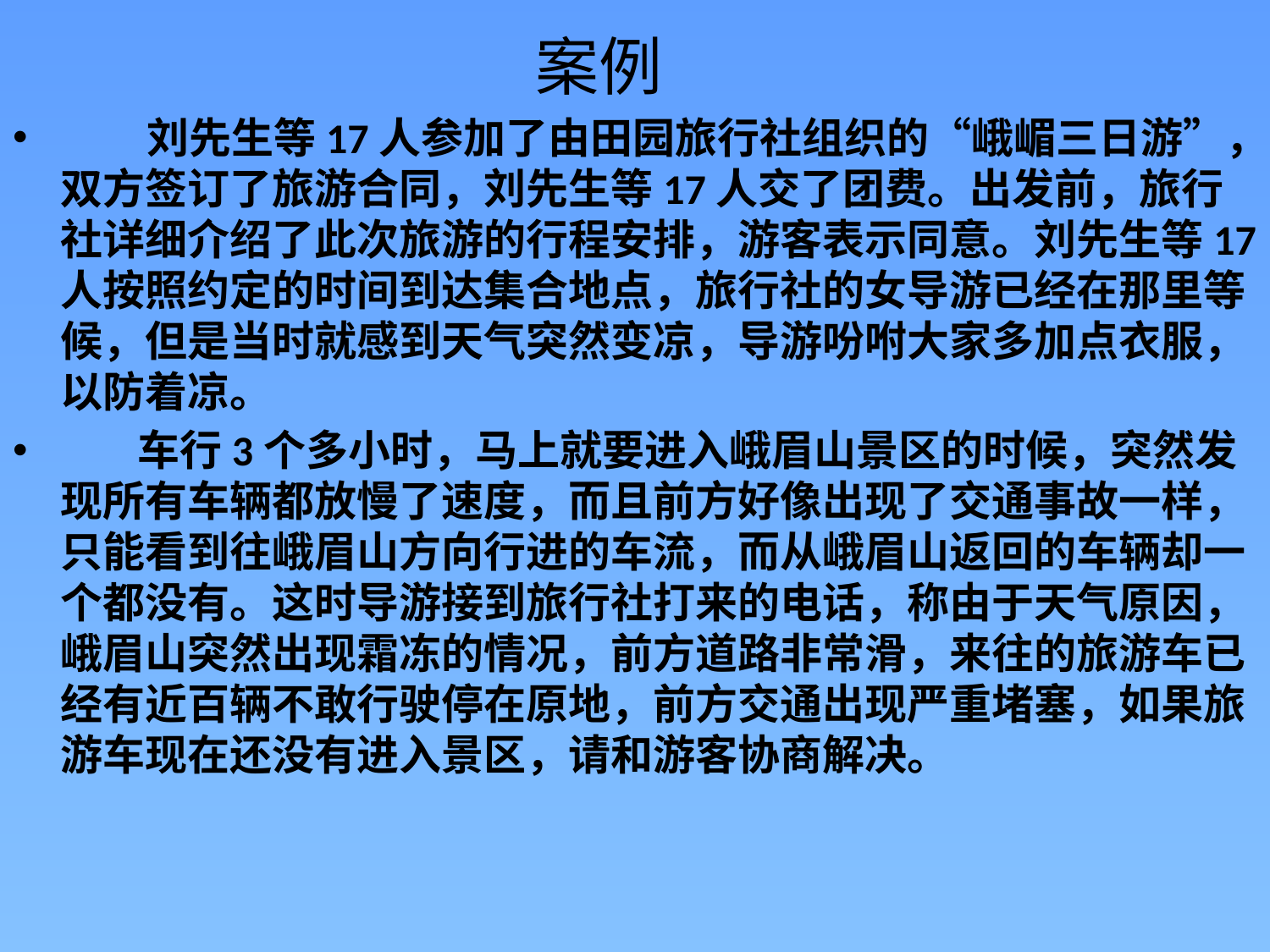

案例
        刘先生等17人参加了由田园旅行社组织的“峨嵋三日游”，双方签订了旅游合同，刘先生等17人交了团费。出发前，旅行社详细介绍了此次旅游的行程安排，游客表示同意。刘先生等17人按照约定的时间到达集合地点，旅行社的女导游已经在那里等候，但是当时就感到天气突然变凉，导游吩咐大家多加点衣服，以防着凉。
       车行3个多小时，马上就要进入峨眉山景区的时候，突然发现所有车辆都放慢了速度，而且前方好像出现了交通事故一样，只能看到往峨眉山方向行进的车流，而从峨眉山返回的车辆却一个都没有。这时导游接到旅行社打来的电话，称由于天气原因，峨眉山突然出现霜冻的情况，前方道路非常滑，来往的旅游车已经有近百辆不敢行驶停在原地，前方交通出现严重堵塞，如果旅游车现在还没有进入景区，请和游客协商解决。